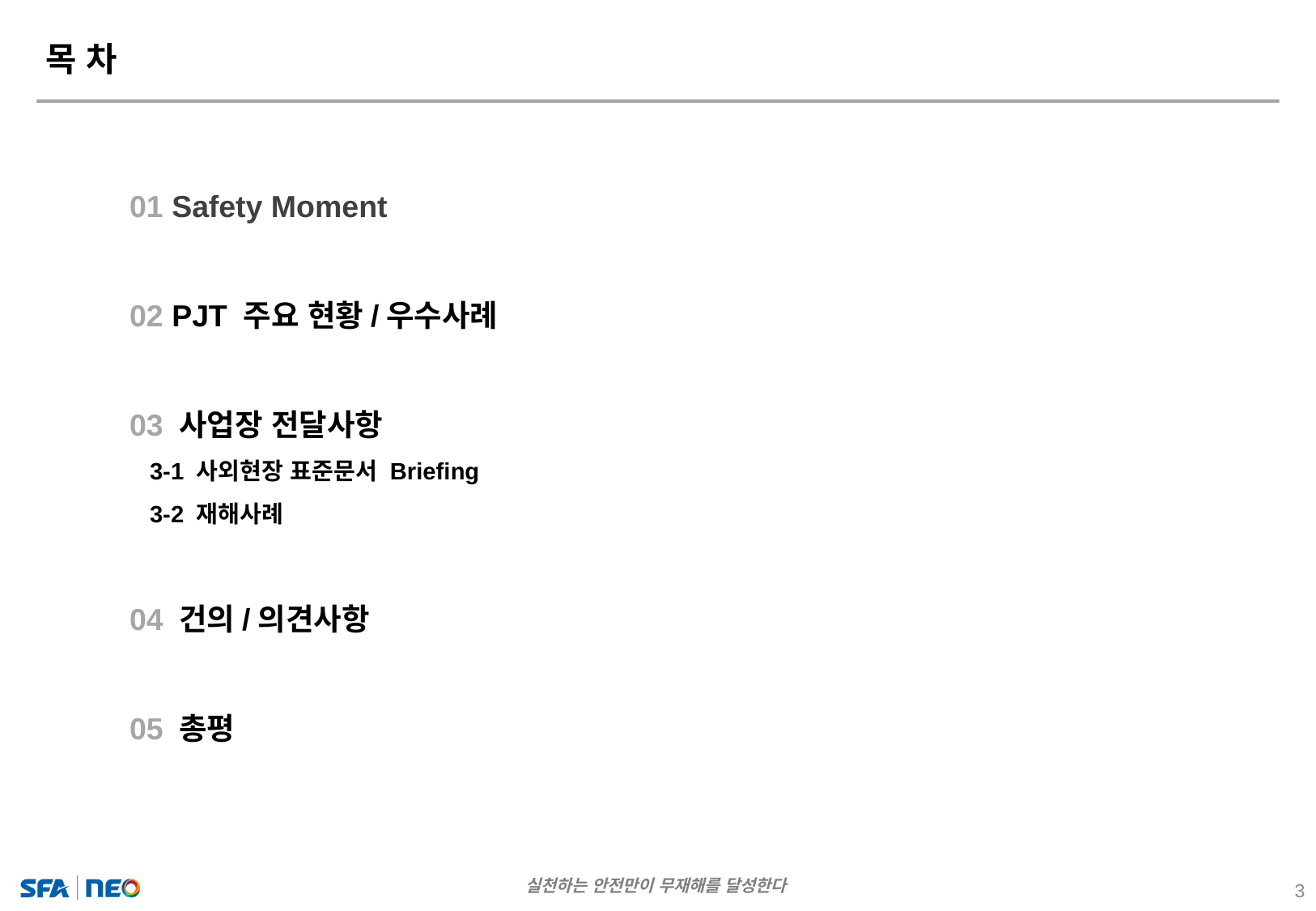

목 차
01 Safety Moment

02 PJT 주요 현황/우수사례

03 사업장 전달사항
   3-1 사외현장 표준문서 Briefing
   3-2 재해사례

04 건의/의견사항

05 총평

3